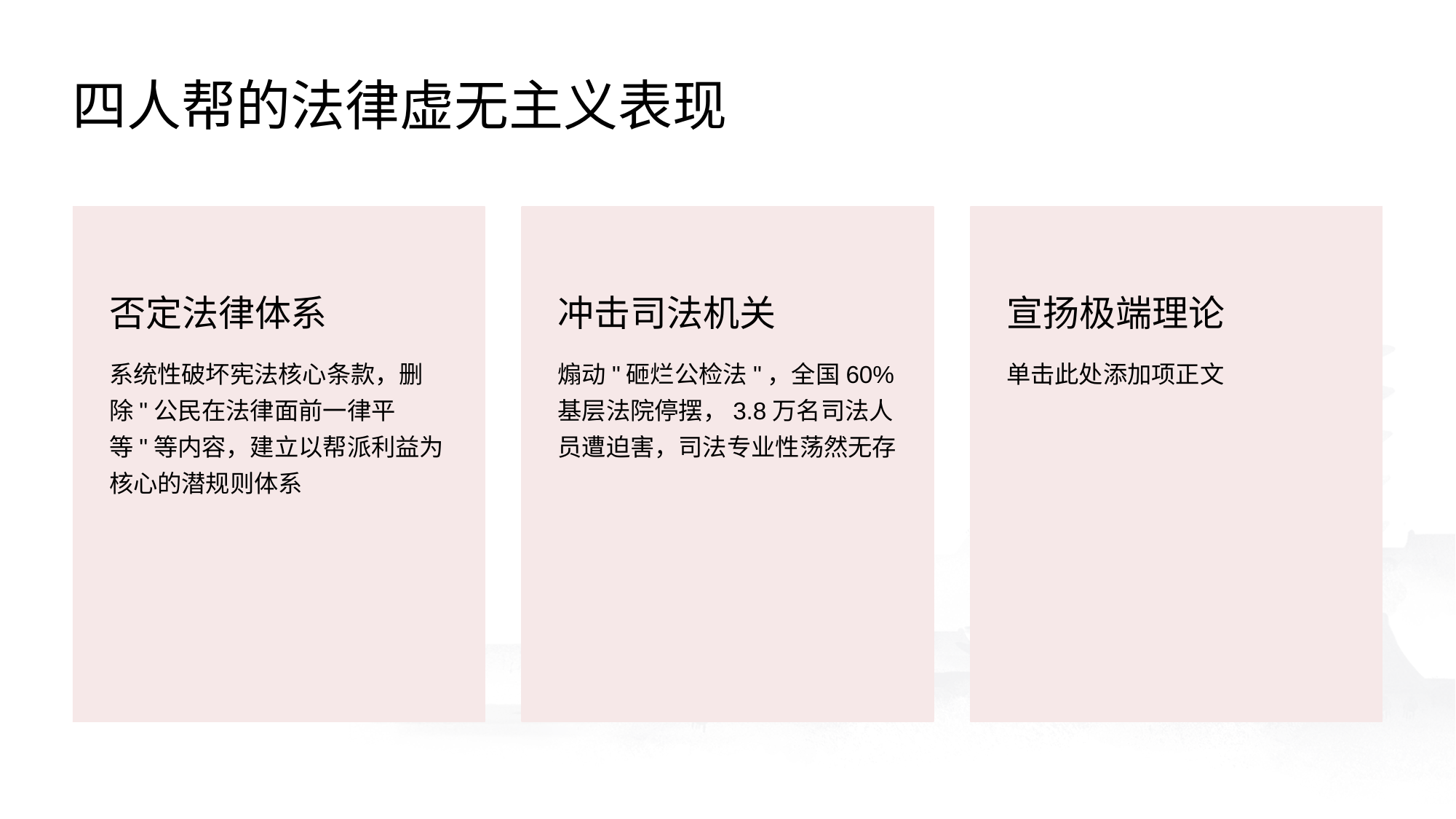

四人帮的法律虚无主义表现

否定法律体系
冲击司法机关
宣扬极端理论
系统性破坏宪法核心条款，删除"公民在法律面前一律平等"等内容，建立以帮派利益为核心的潜规则体系
煽动"砸烂公检法"，全国60%基层法院停摆，3.8万名司法人员遭迫害，司法专业性荡然无存
单击此处添加项正文